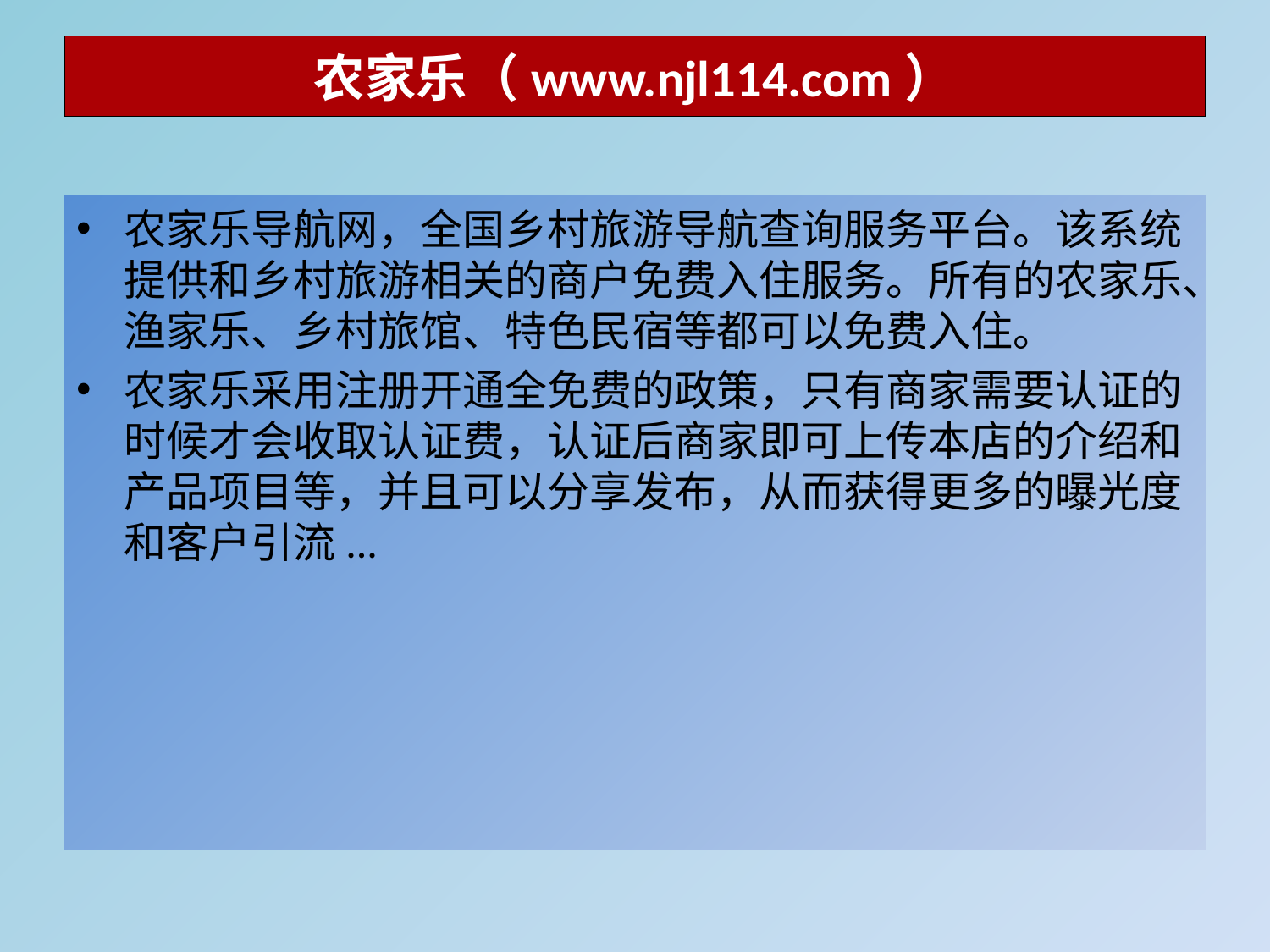

# 农家乐（www.njl114.com）
农家乐导航网，全国乡村旅游导航查询服务平台。该系统提供和乡村旅游相关的商户免费入住服务。所有的农家乐、渔家乐、乡村旅馆、特色民宿等都可以免费入住。
农家乐采用注册开通全免费的政策，只有商家需要认证的时候才会收取认证费，认证后商家即可上传本店的介绍和产品项目等，并且可以分享发布，从而获得更多的曝光度和客户引流...